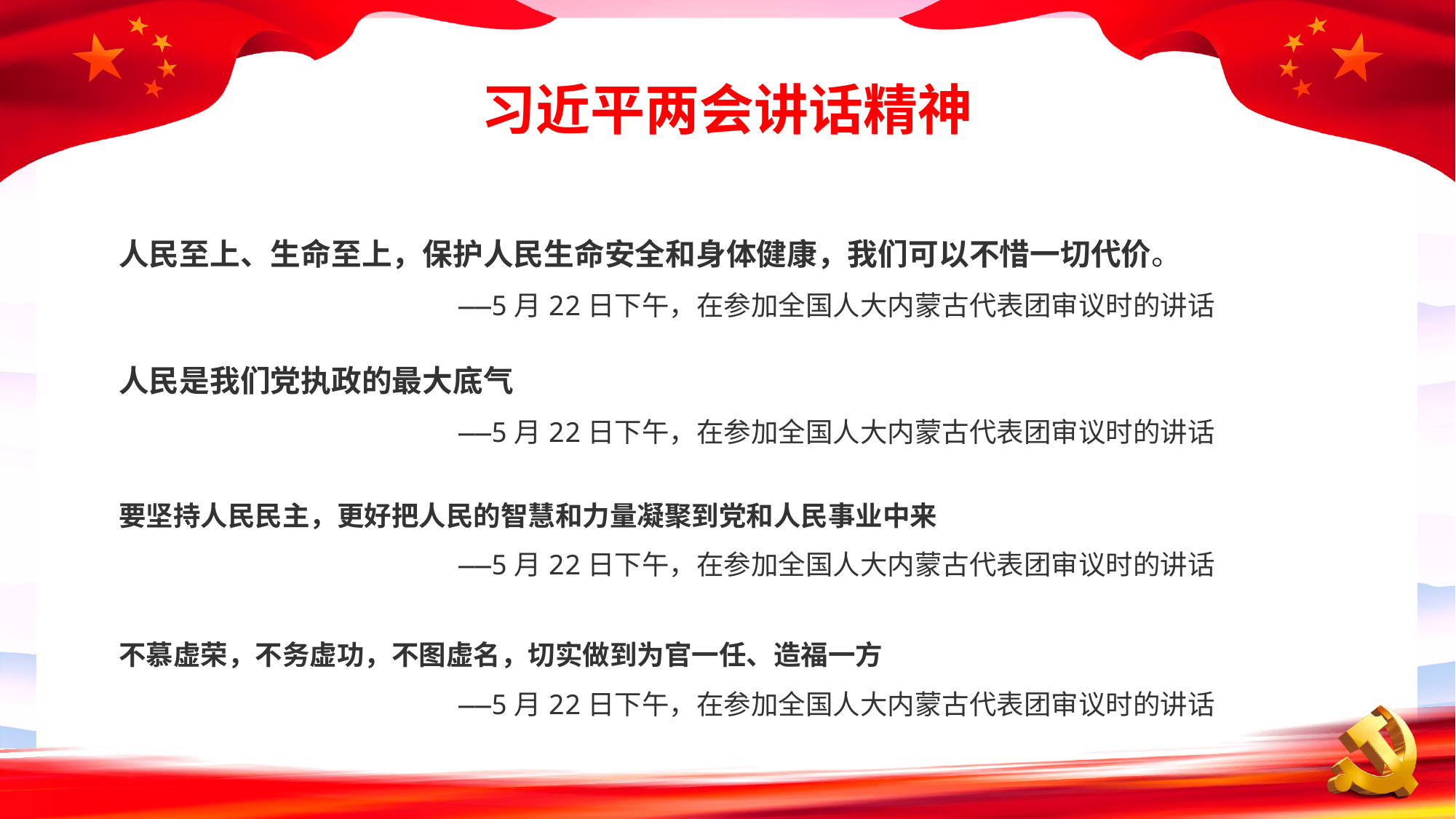

人民至上、生命至上，保护人民生命安全和身体健康，我们可以不惜一切代价。
——5月22日下午，在参加全国人大内蒙古代表团审议时的讲话
人民是我们党执政的最大底气
——5月22日下午，在参加全国人大内蒙古代表团审议时的讲话

要坚持人民民主，更好把人民的智慧和力量凝聚到党和人民事业中来
——5月22日下午，在参加全国人大内蒙古代表团审议时的讲话

不慕虚荣，不务虚功，不图虚名，切实做到为官一任、造福一方
——5月22日下午，在参加全国人大内蒙古代表团审议时的讲话